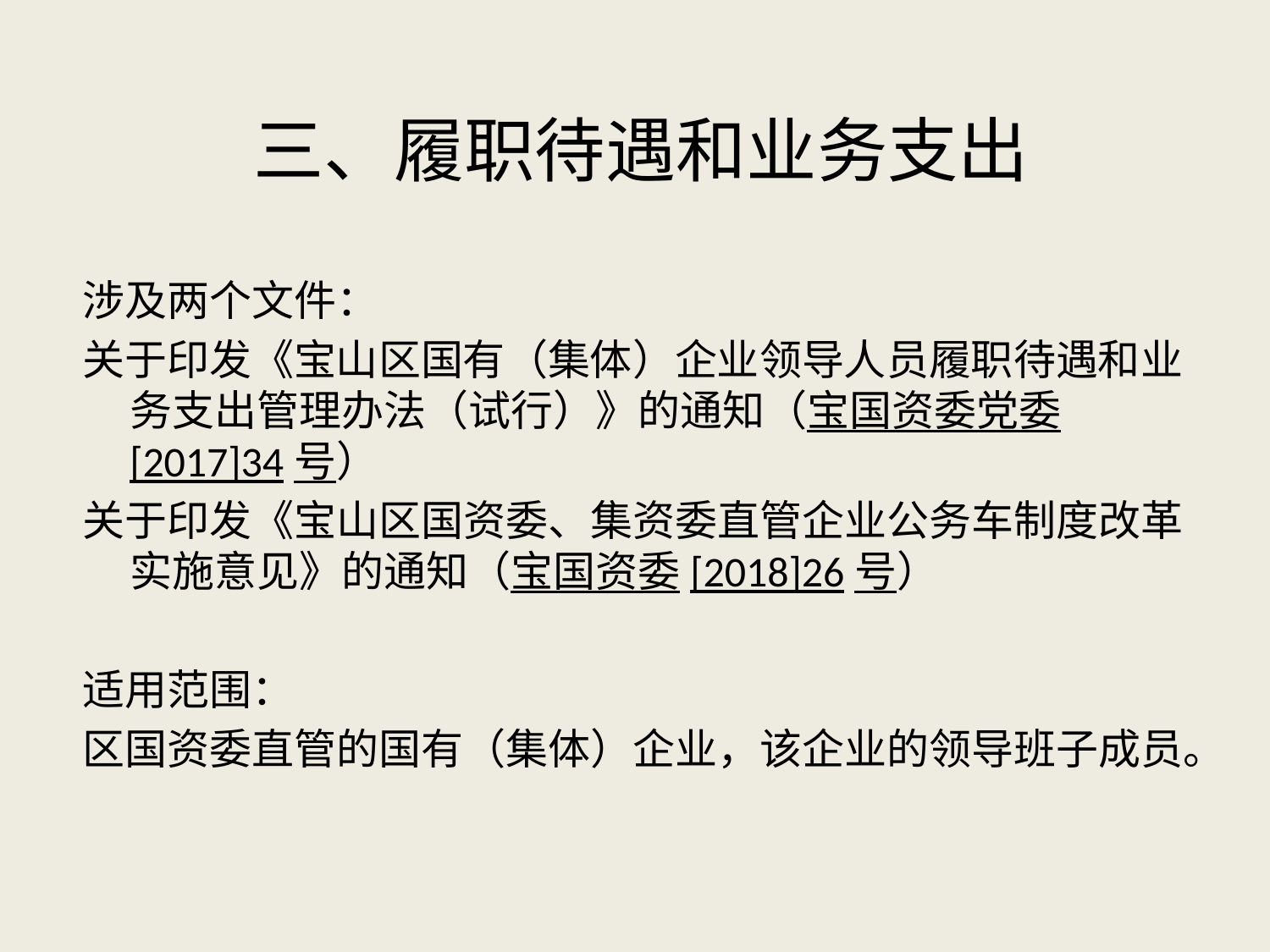

# 三、履职待遇和业务支出
涉及两个文件：
关于印发《宝山区国有（集体）企业领导人员履职待遇和业务支出管理办法（试行）》的通知（宝国资委党委[2017]34号）
关于印发《宝山区国资委、集资委直管企业公务车制度改革实施意见》的通知（宝国资委[2018]26号）

适用范围：
区国资委直管的国有（集体）企业，该企业的领导班子成员。